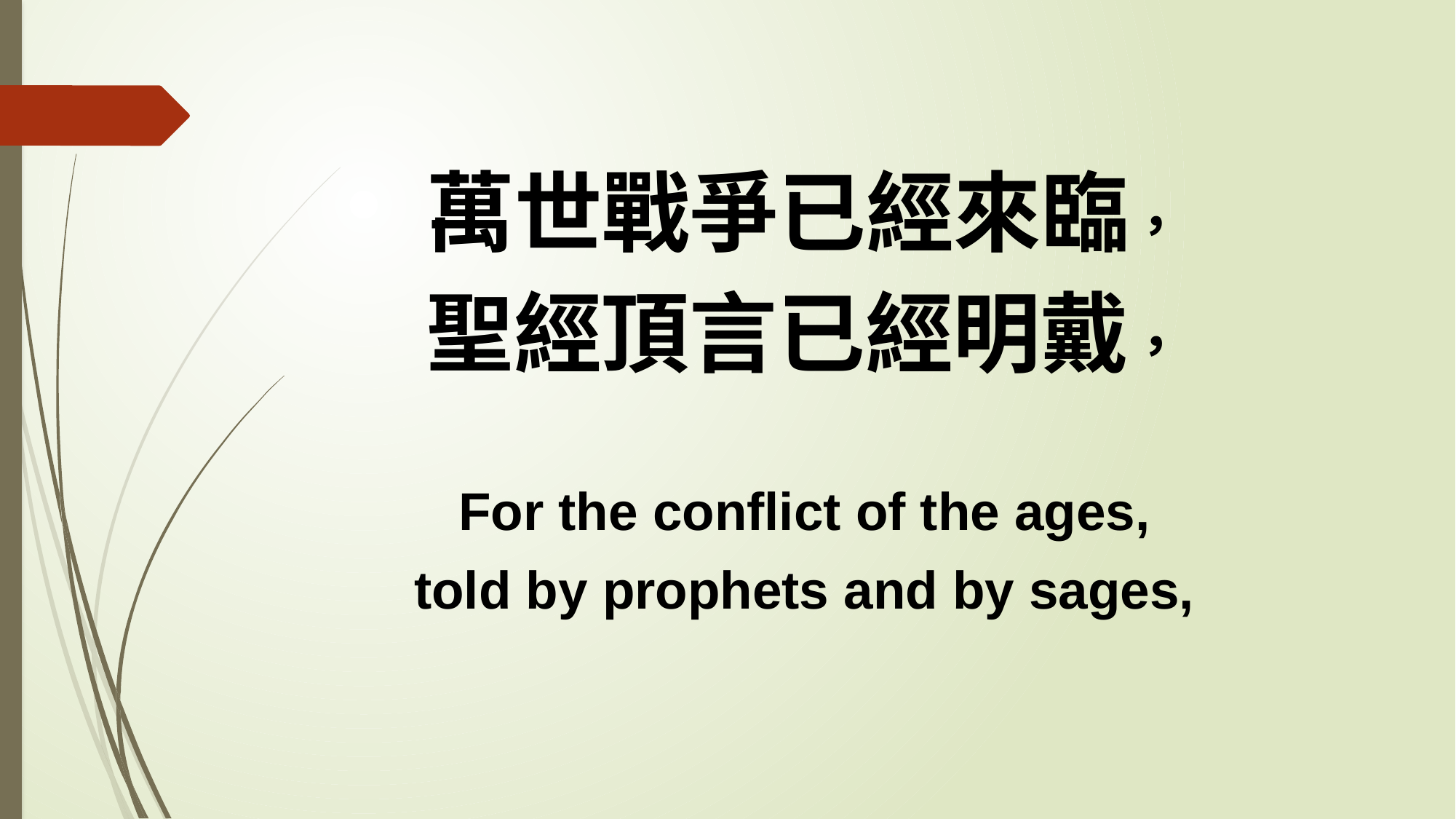

萬世戰爭已經來臨，
聖經頂言已經明戴，

For the conflict of the ages,
told by prophets and by sages,